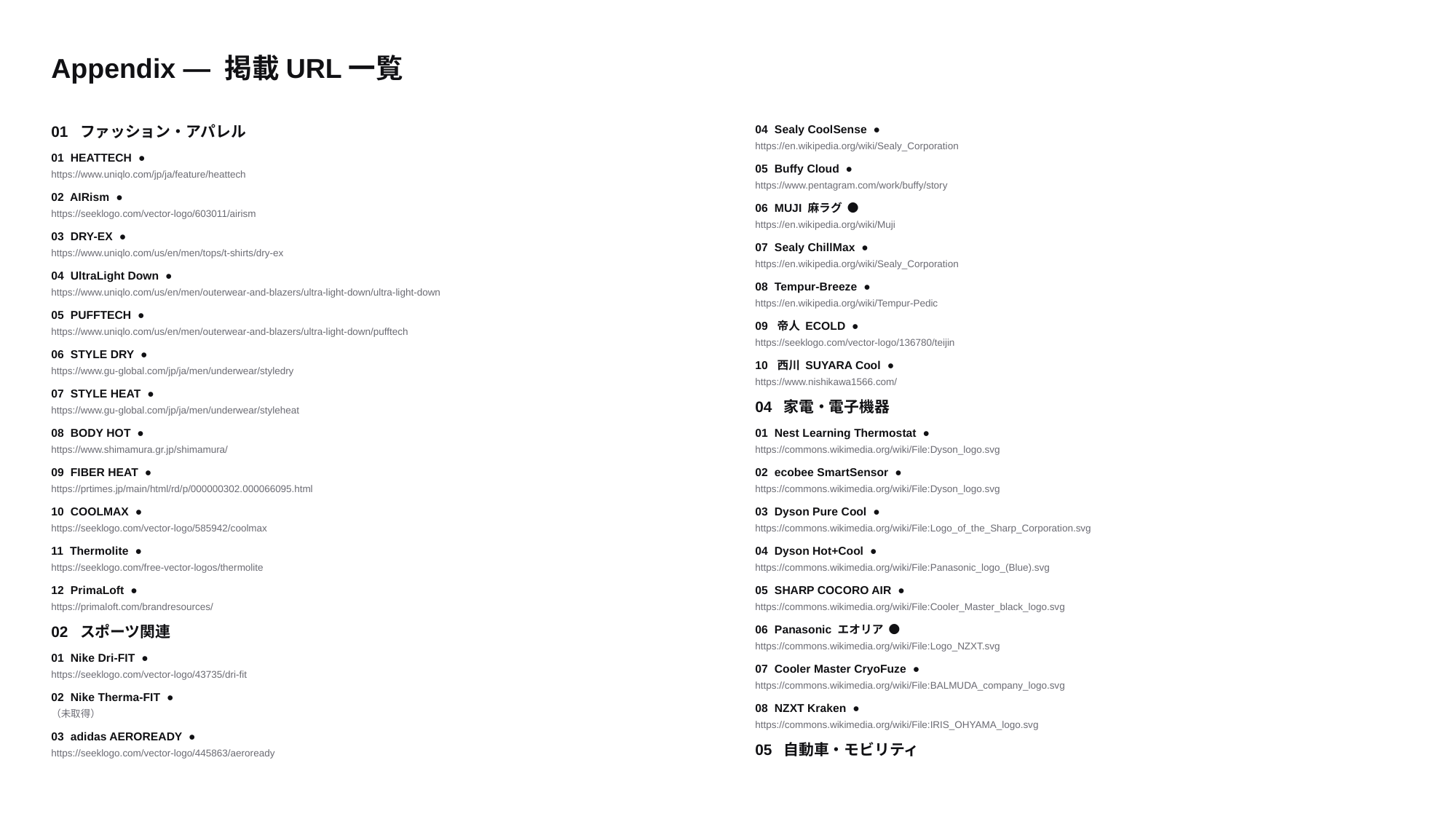

Appendix — 掲載URL一覧
01  ファッション・アパレル
04  Sealy CoolSense  ●
https://en.wikipedia.org/wiki/Sealy_Corporation
01  HEATTECH  ●
05  Buffy Cloud  ●
https://www.uniqlo.com/jp/ja/feature/heattech
https://www.pentagram.com/work/buffy/story
02  AIRism  ●
06  MUJI 麻ラグ  ●
https://seeklogo.com/vector-logo/603011/airism
https://en.wikipedia.org/wiki/Muji
03  DRY-EX  ●
07  Sealy ChillMax  ●
https://www.uniqlo.com/us/en/men/tops/t-shirts/dry-ex
https://en.wikipedia.org/wiki/Sealy_Corporation
04  UltraLight Down  ●
08  Tempur-Breeze  ●
https://www.uniqlo.com/us/en/men/outerwear-and-blazers/ultra-light-down/ultra-light-down
https://en.wikipedia.org/wiki/Tempur-Pedic
05  PUFFTECH  ●
09  帝人 ECOLD  ●
https://www.uniqlo.com/us/en/men/outerwear-and-blazers/ultra-light-down/pufftech
https://seeklogo.com/vector-logo/136780/teijin
06  STYLE DRY  ●
10  西川 SUYARA Cool  ●
https://www.gu-global.com/jp/ja/men/underwear/styledry
https://www.nishikawa1566.com/
07  STYLE HEAT  ●
04  家電・電子機器
https://www.gu-global.com/jp/ja/men/underwear/styleheat
08  BODY HOT  ●
01  Nest Learning Thermostat  ●
https://www.shimamura.gr.jp/shimamura/
https://commons.wikimedia.org/wiki/File:Dyson_logo.svg
09  FIBER HEAT  ●
02  ecobee SmartSensor  ●
https://prtimes.jp/main/html/rd/p/000000302.000066095.html
https://commons.wikimedia.org/wiki/File:Dyson_logo.svg
10  COOLMAX  ●
03  Dyson Pure Cool  ●
https://seeklogo.com/vector-logo/585942/coolmax
https://commons.wikimedia.org/wiki/File:Logo_of_the_Sharp_Corporation.svg
11  Thermolite  ●
04  Dyson Hot+Cool  ●
https://seeklogo.com/free-vector-logos/thermolite
https://commons.wikimedia.org/wiki/File:Panasonic_logo_(Blue).svg
12  PrimaLoft  ●
05  SHARP COCORO AIR  ●
https://primaloft.com/brandresources/
https://commons.wikimedia.org/wiki/File:Cooler_Master_black_logo.svg
02  スポーツ関連
06  Panasonic エオリア  ●
https://commons.wikimedia.org/wiki/File:Logo_NZXT.svg
01  Nike Dri-FIT  ●
07  Cooler Master CryoFuze  ●
https://seeklogo.com/vector-logo/43735/dri-fit
https://commons.wikimedia.org/wiki/File:BALMUDA_company_logo.svg
02  Nike Therma-FIT  ●
08  NZXT Kraken  ●
（未取得）
https://commons.wikimedia.org/wiki/File:IRIS_OHYAMA_logo.svg
03  adidas AEROREADY  ●
05  自動車・モビリティ
https://seeklogo.com/vector-logo/445863/aeroready